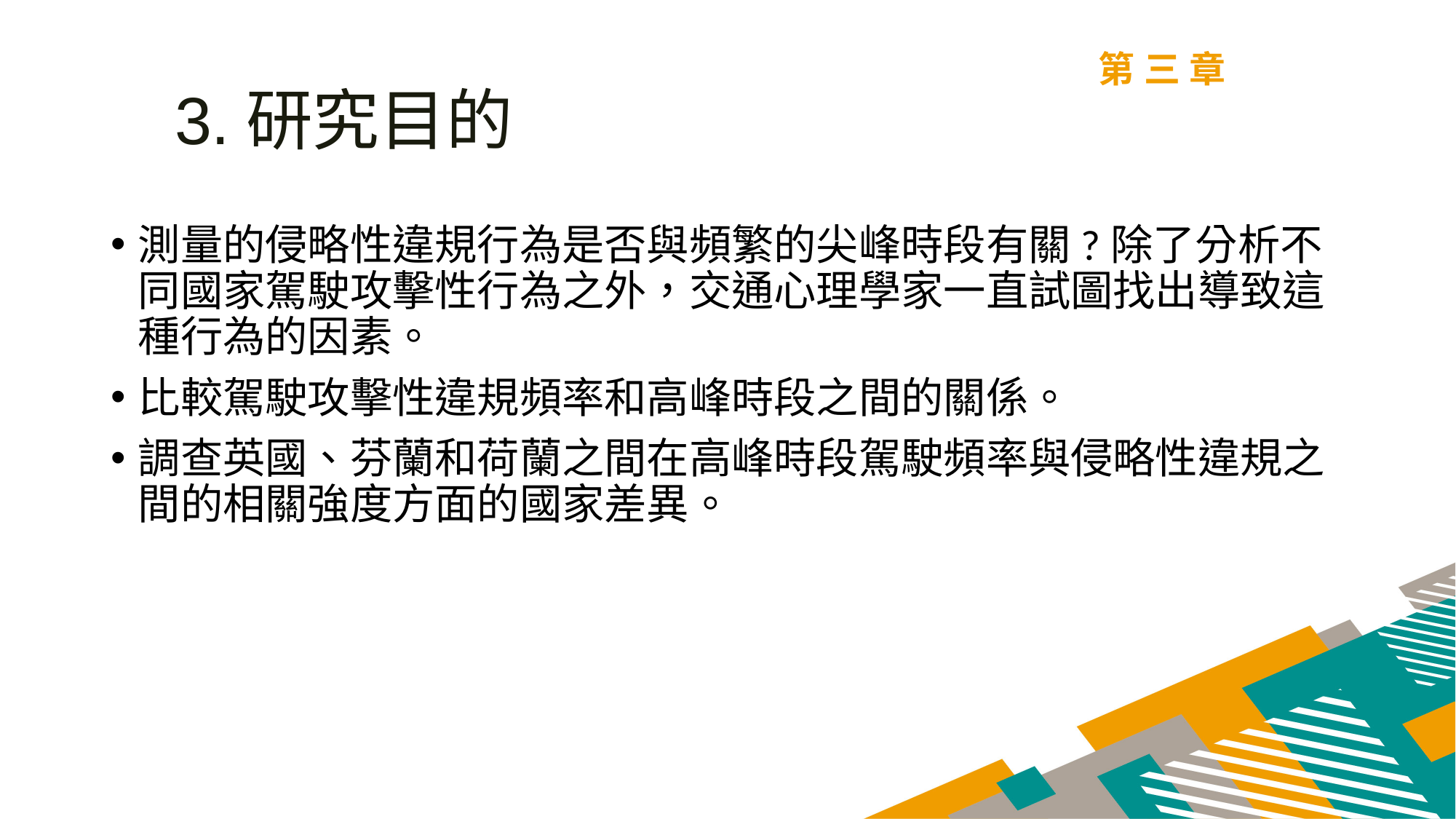

第三章
3.研究目的
測量的侵略性違規行為是否與頻繁的尖峰時段有關?除了分析不同國家駕駛攻擊性行為之外，交通心理學家一直試圖找出導致這種行為的因素。
比較駕駛攻擊性違規頻率和高峰時段之間的關係。
調查英國、芬蘭和荷蘭之間在高峰時段駕駛頻率與侵略性違規之間的相關強度方面的國家差異。